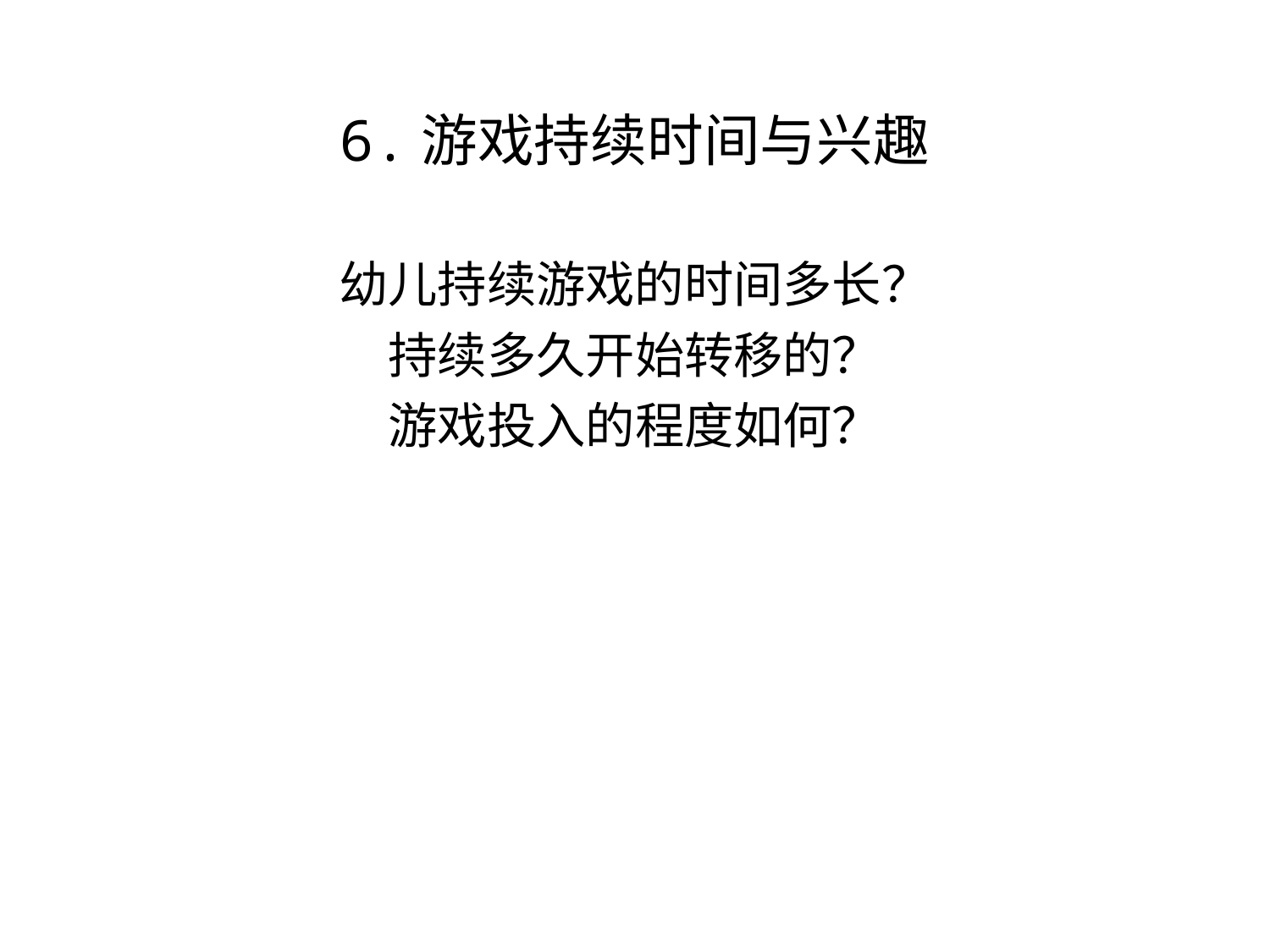

# 6.游戏持续时间与兴趣
幼儿持续游戏的时间多长？
持续多久开始转移的？
游戏投入的程度如何？